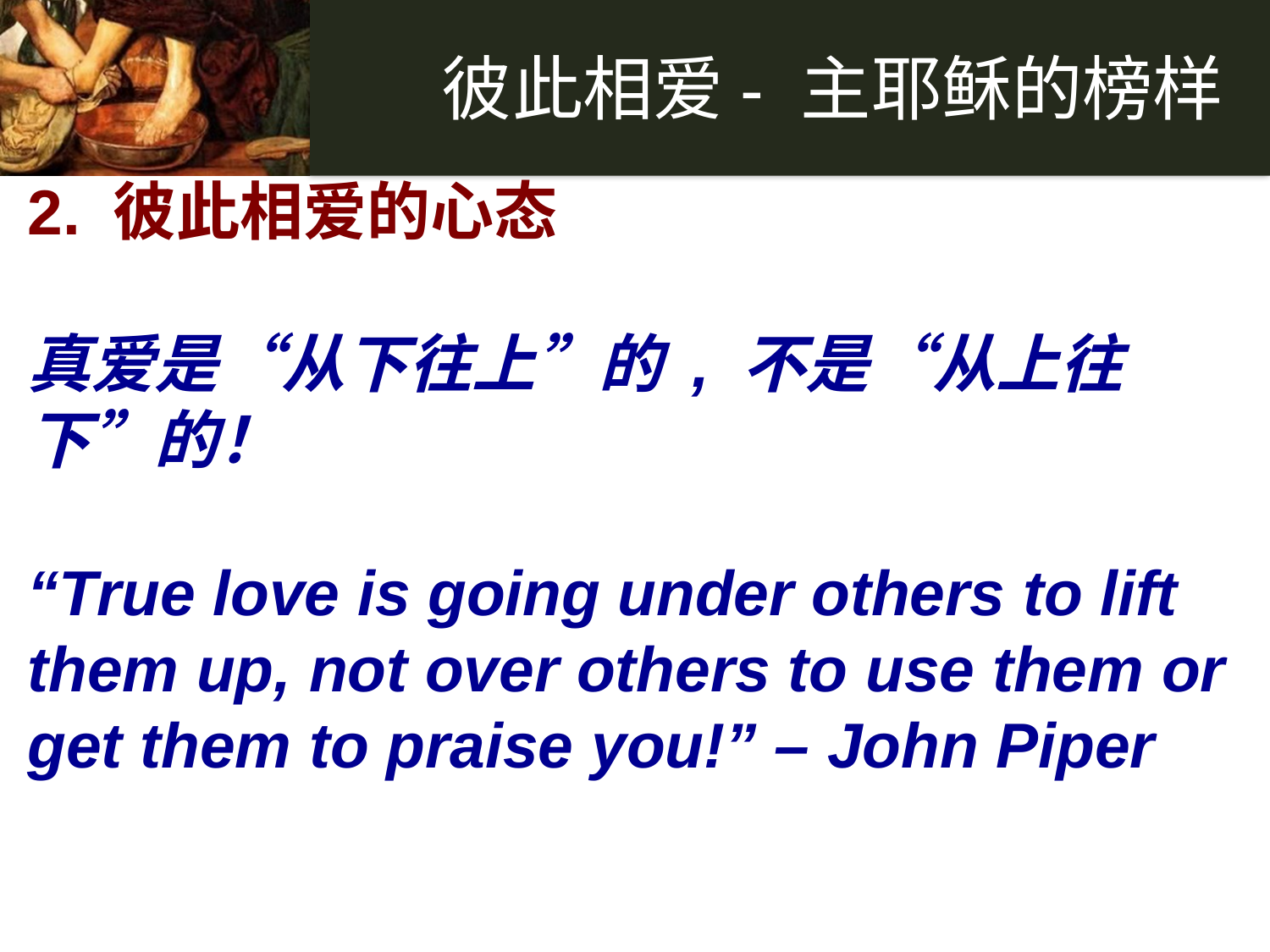

2. 彼此相爱的心态

真爱是“从下往上”的 , 不是“从上往下”的！

“True love is going under others to lift them up, not over others to use them or get them to praise you!” – John Piper